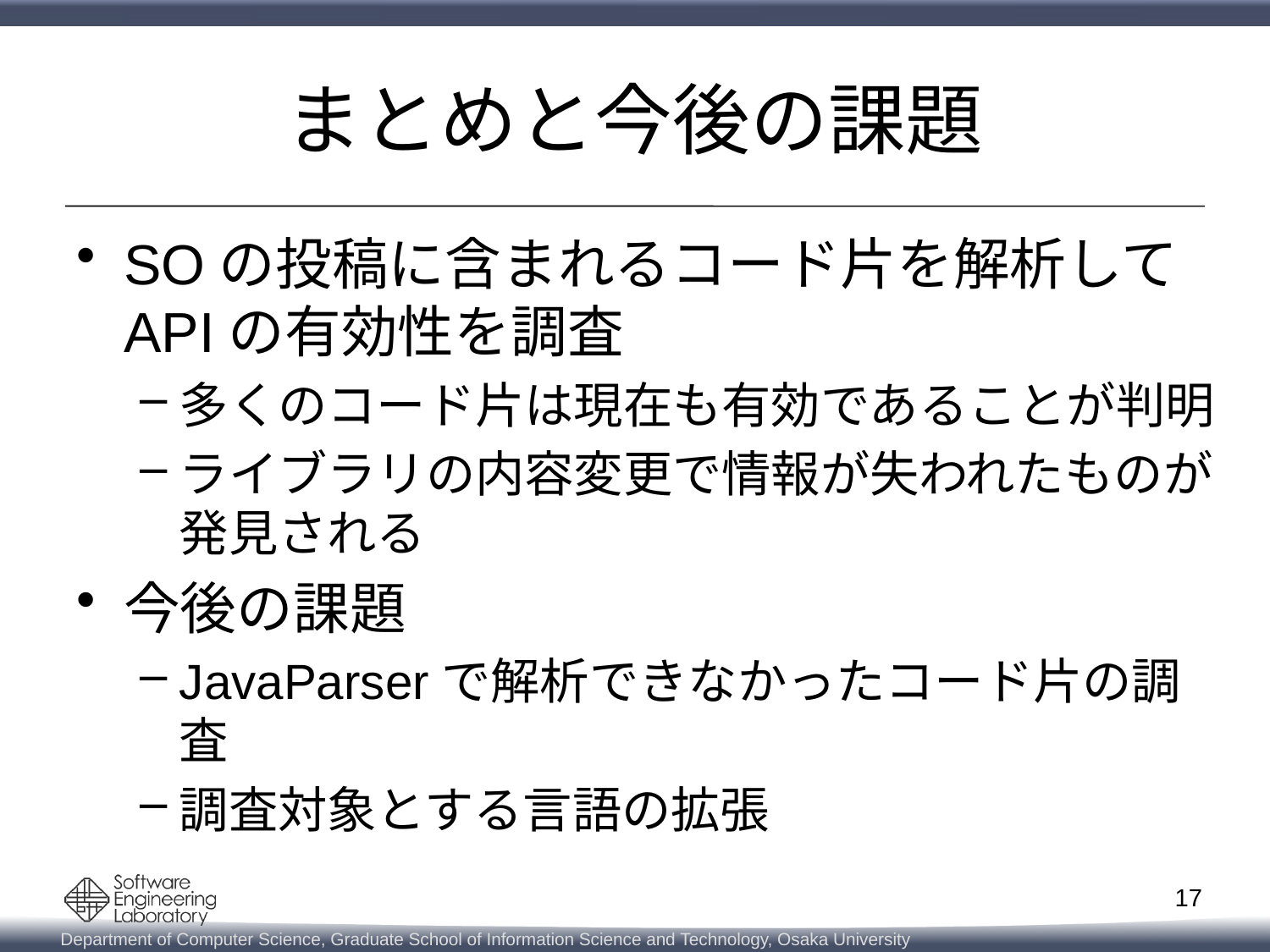

# まとめと今後の課題
SOの投稿に含まれるコード片を解析してAPIの有効性を調査
多くのコード片は現在も有効であることが判明
ライブラリの内容変更で情報が失われたものが発見される
今後の課題
JavaParserで解析できなかったコード片の調査
調査対象とする言語の拡張
17